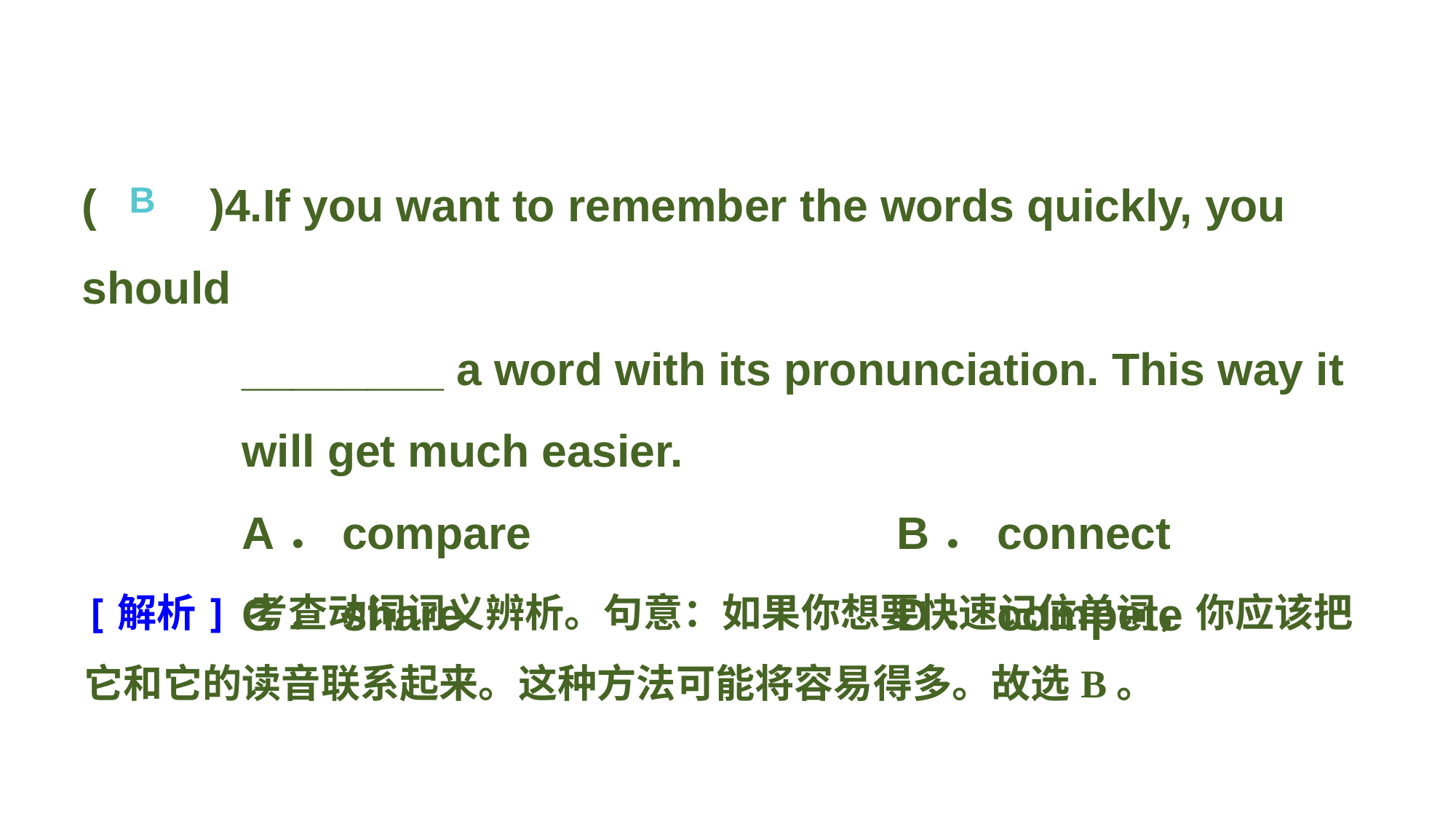

(　　)4.If you want to remember the words quickly, you should
________ a word with its pronunciation. This way it will get much easier.
A．compare  				B．connect
C．share   				D．compete
B
[解析] 考查动词词义辨析。句意：如果你想要快速记住单词，你应该把它和它的读音联系起来。这种方法可能将容易得多。故选B。